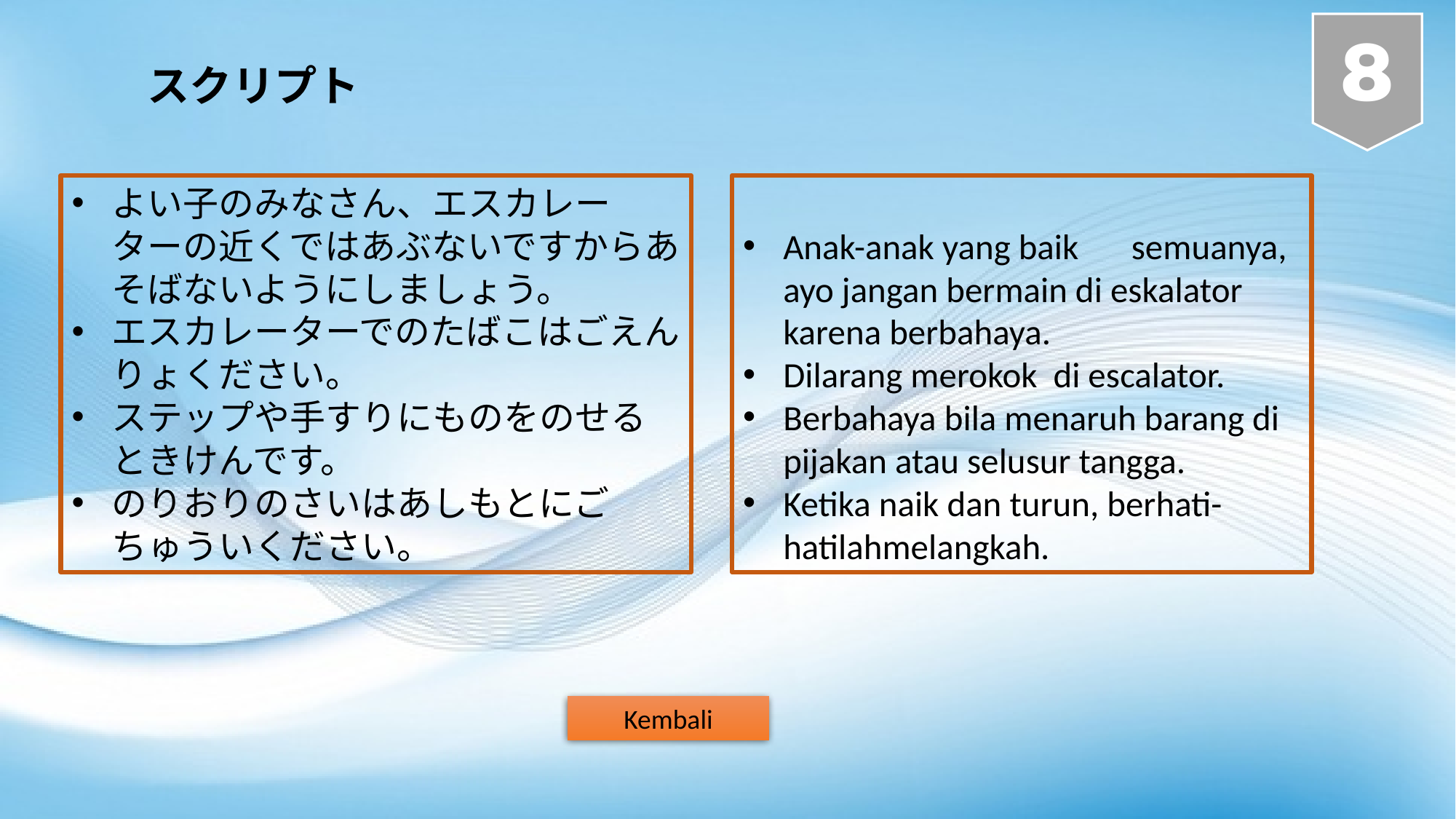

8
スクリプト
よい子のみなさん、エスカレーターの近くではあぶないですからあそばないようにしましょう。
エスカレーターでのたばこはごえんりょください。
ステップや手すりにものをのせるときけんです。
のりおりのさいはあしもとにごちゅういください。

Anak-anak yang baik　semuanya, ayo jangan bermain di eskalator karena berbahaya.
Dilarang merokok  di escalator.
Berbahaya bila menaruh barang di pijakan atau selusur tangga.
Ketika naik dan turun, berhati- hatilahmelangkah.

Kembali